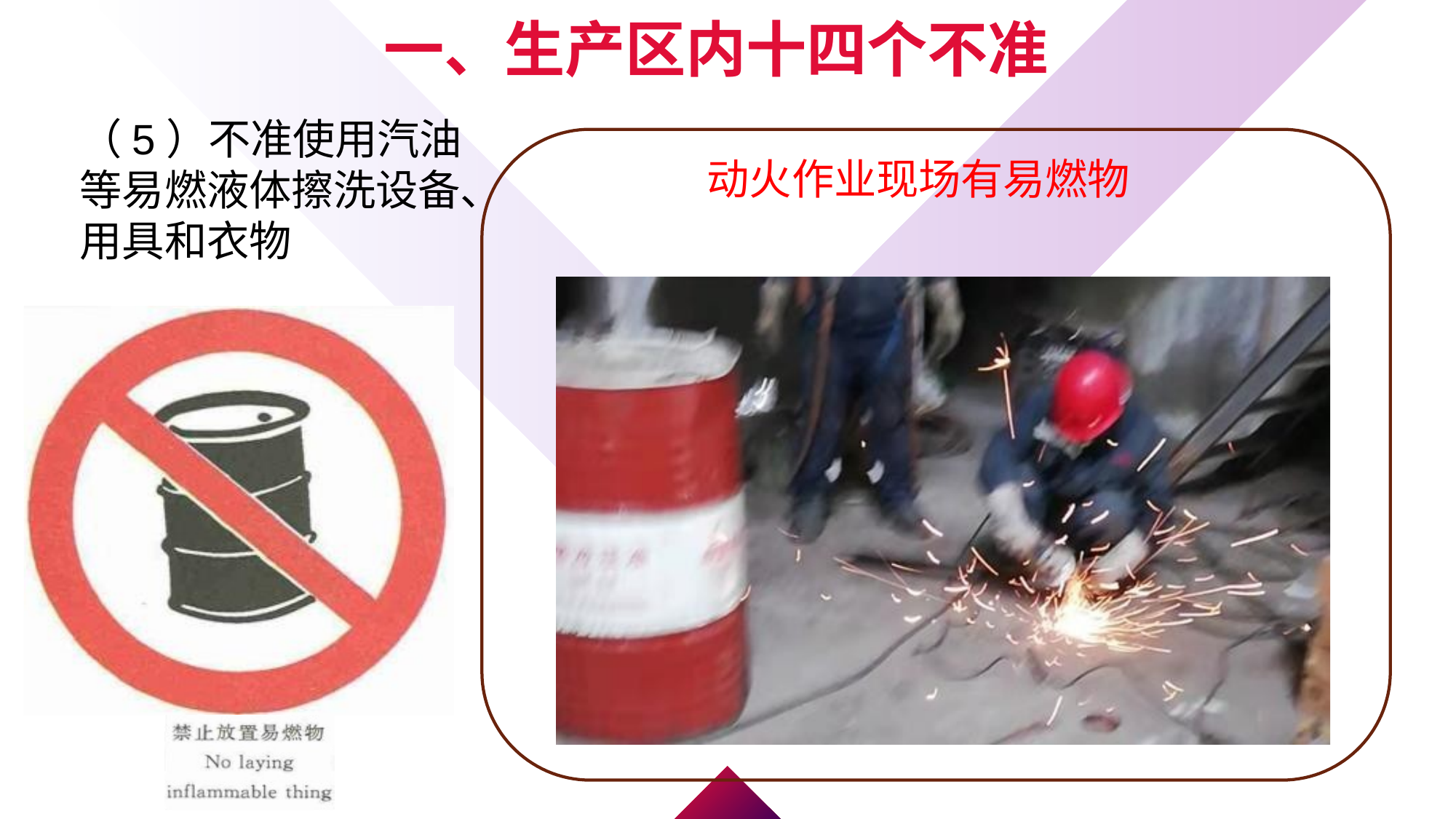

一、生产区内十四个不准
（5）不准使用汽油等易燃液体擦洗设备、用具和衣物

动火作业现场有易燃物